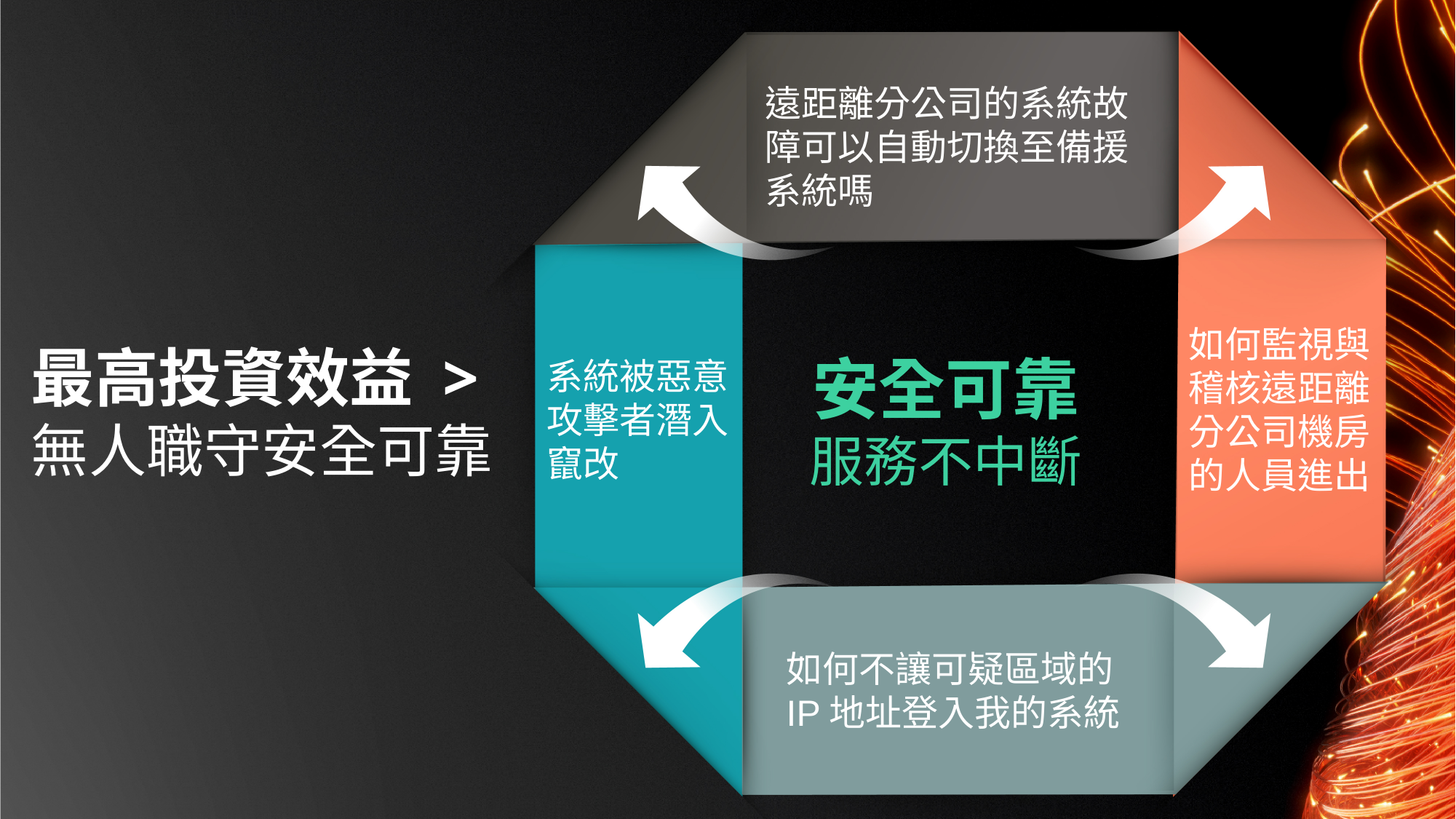

遠距離分公司的系統故障可以自動切換至備援系統嗎
安全可靠
服務不中斷
如何監視與稽核遠距離分公司機房的人員進出
# 最高投資效益 > 無人職守安全可靠
系統被惡意
攻擊者潛入竄改
如何不讓可疑區域的IP地址登入我的系統